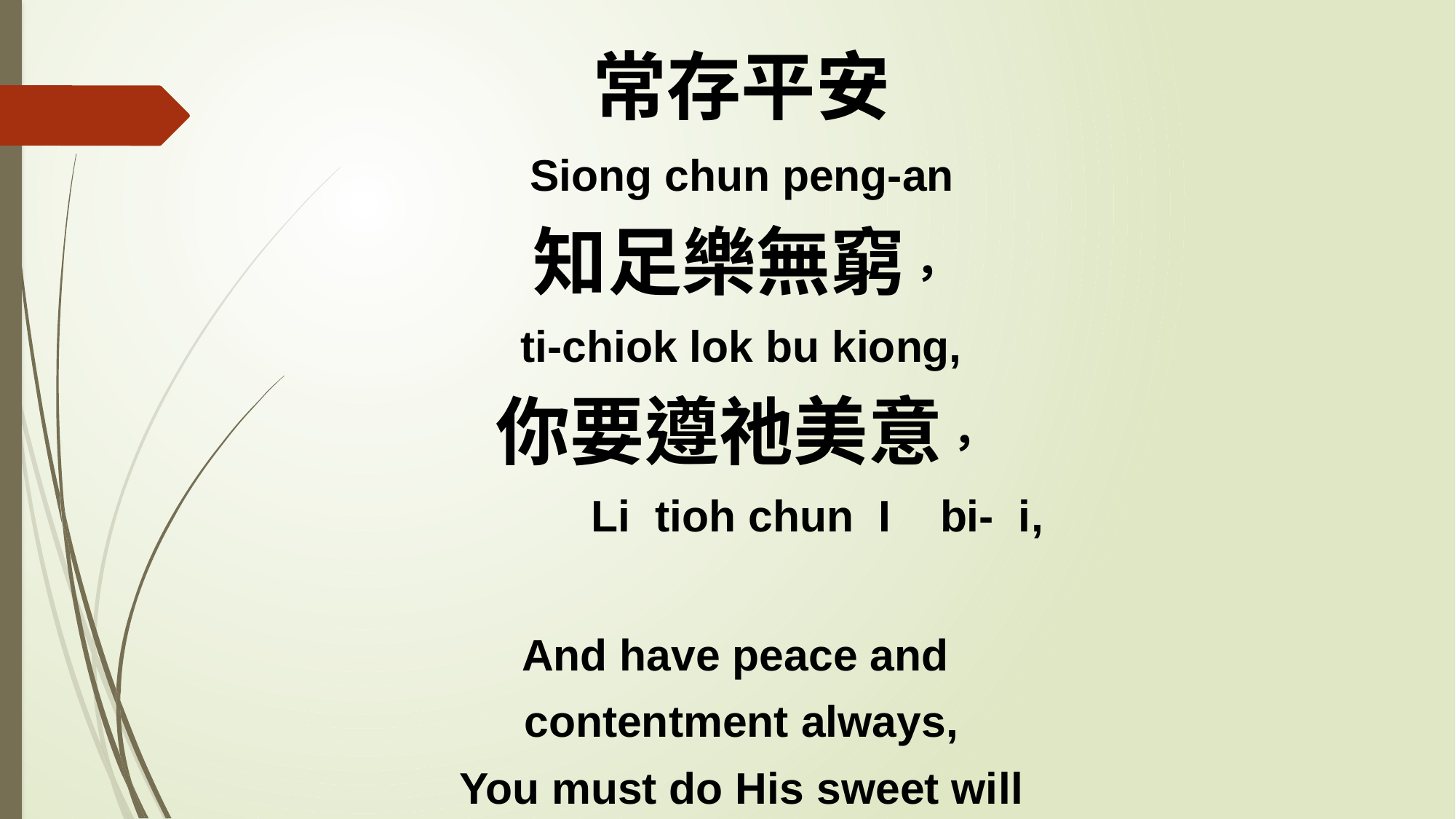

常存平安
 Siong chun peng-an
知足樂無窮，
ti-chiok lok bu kiong,
你要遵祂美意，
                              Li  tioh chun  I    bi-  i,

And have peace and
contentment always,
You must do His sweet will